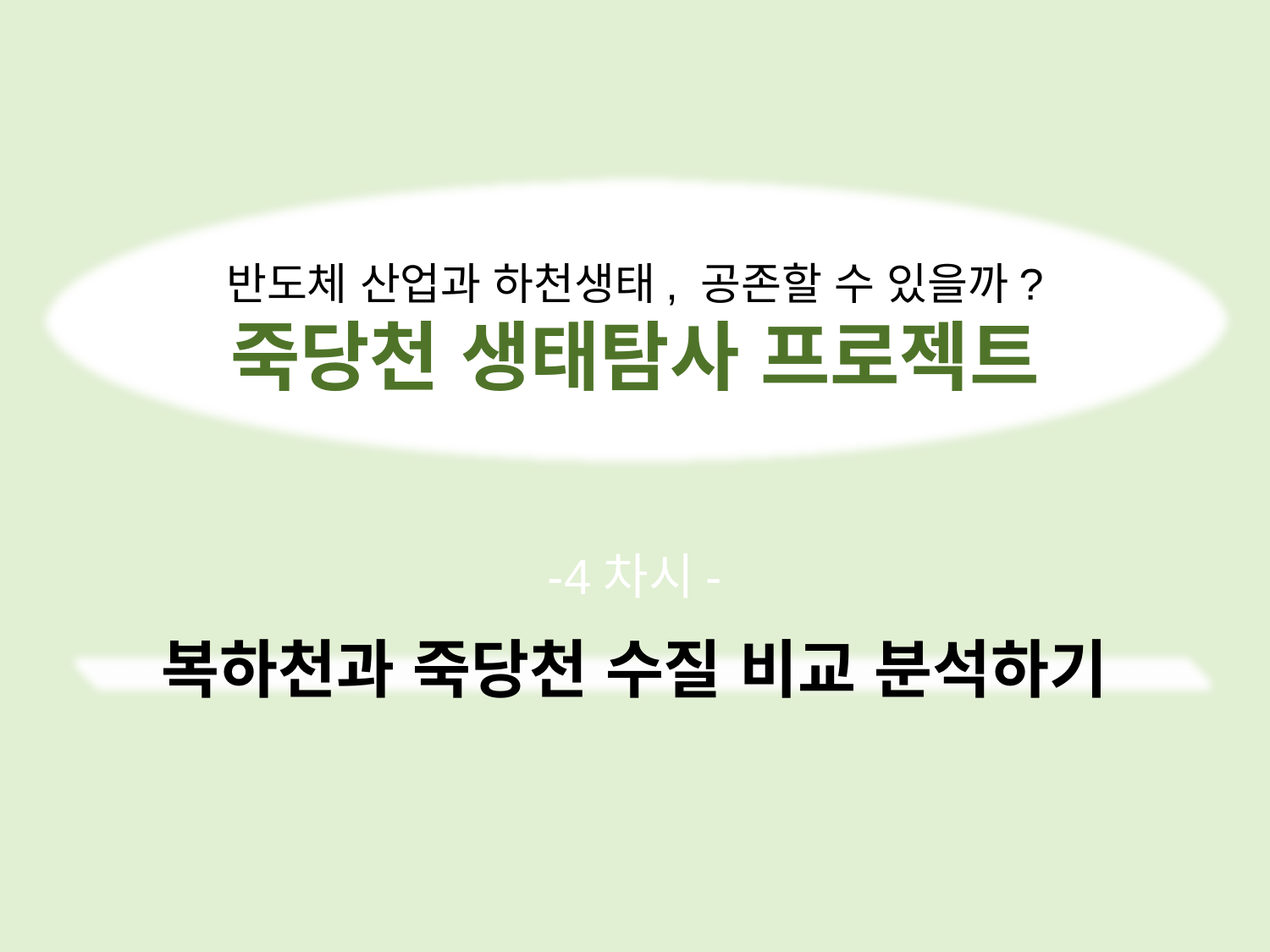

반도체 산업과 하천생태, 공존할 수 있을까?
죽당천 생태탐사 프로젝트
-4차시-
복하천과 죽당천 수질 비교 분석하기